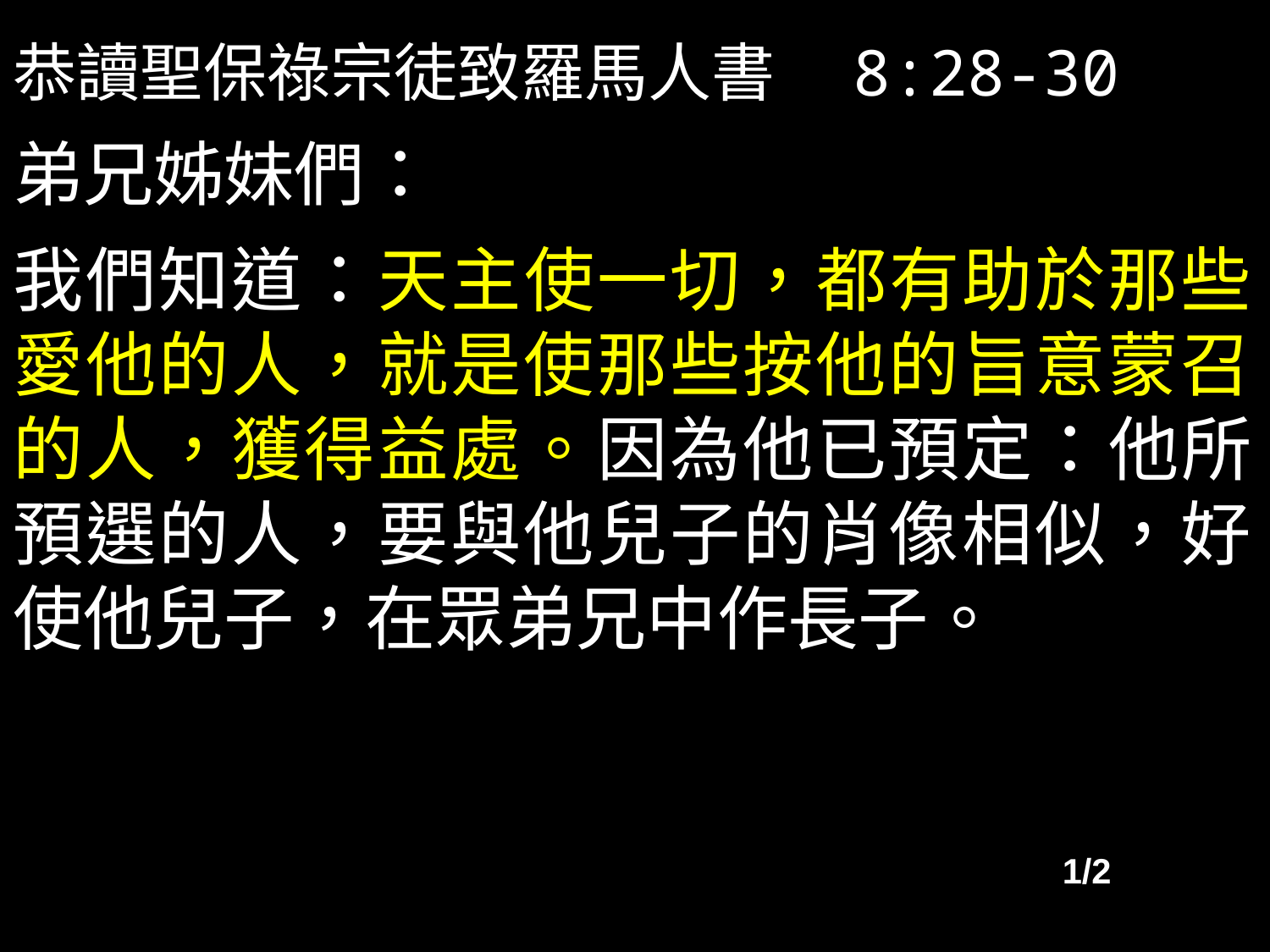

恭讀聖保祿宗徒致羅馬人書　8:28-30
弟兄姊妹們：
我們知道：天主使一切，都有助於那些愛他的人，就是使那些按他的旨意蒙召的人，獲得益處。因為他已預定：他所預選的人，要與他兒子的肖像相似，好使他兒子，在眾弟兄中作長子。
1/2